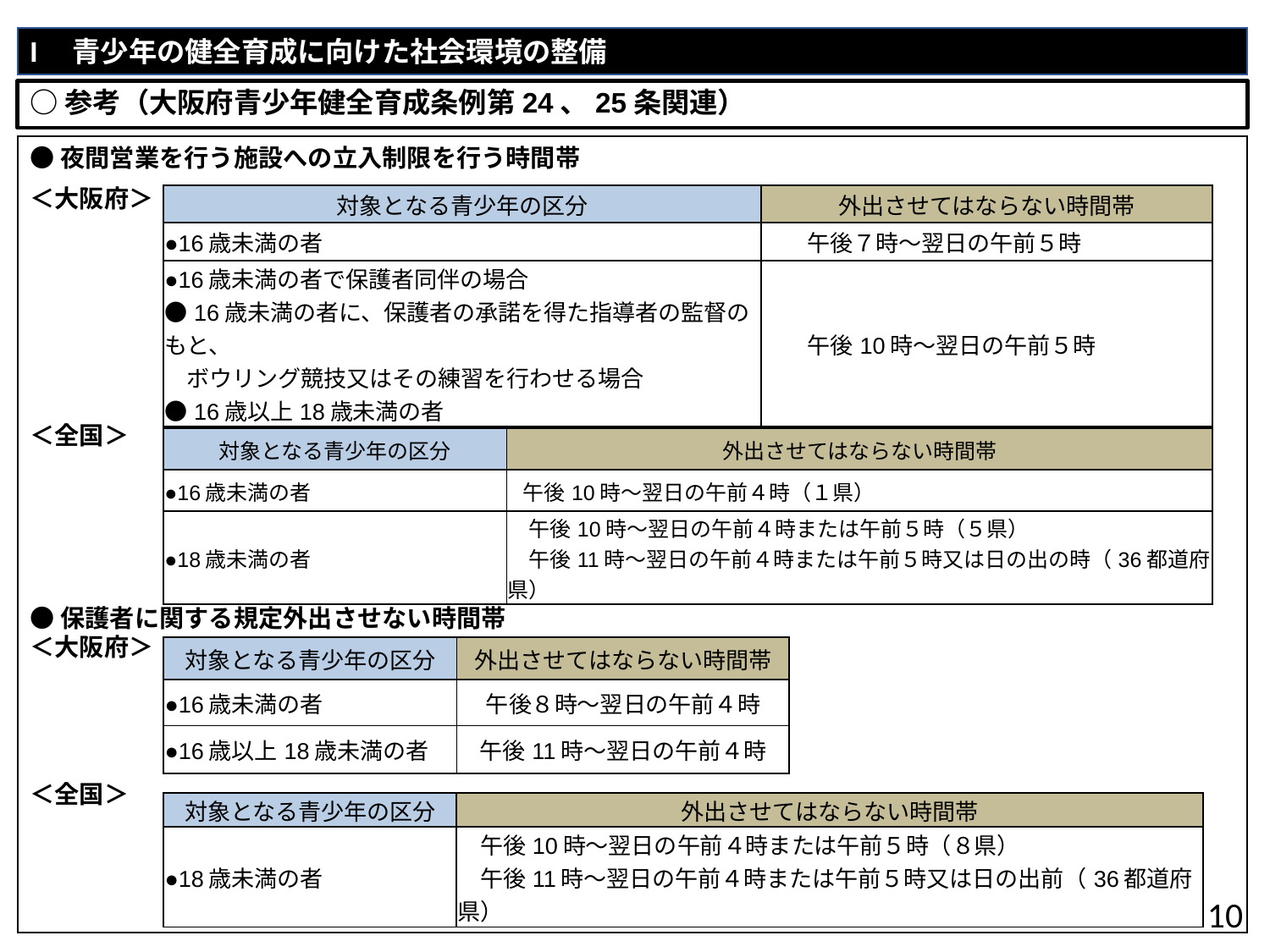

I　青少年の健全育成に向けた社会環境の整備
# ○参考（大阪府青少年健全育成条例第24、25条関連）
●夜間営業を行う施設への立入制限を行う時間帯

＜大阪府＞

＜全国＞

●保護者に関する規定外出させない時間帯
＜大阪府＞

＜全国＞

| 対象となる青少年の区分 | 外出させてはならない時間帯 |
| --- | --- |
| ●16歳未満の者 | 午後７時～翌日の午前５時 |
| ●16歳未満の者で保護者同伴の場合 ●16歳未満の者に、保護者の承諾を得た指導者の監督のもと、 ボウリング競技又はその練習を行わせる場合 ●16歳以上18歳未満の者 | 午後10時～翌日の午前５時 |

| 対象となる青少年の区分 | 外出させてはならない時間帯 |
| --- | --- |
| ●16歳未満の者 | 午後10時～翌日の午前４時（１県） |
| ●18歳未満の者 | 午後10時～翌日の午前４時または午前５時（５県） 　午後11時～翌日の午前４時または午前５時又は日の出の時（36都道府県） |
| 対象となる青少年の区分 | 外出させてはならない時間帯 |
| --- | --- |
| ●16歳未満の者 | 午後８時～翌日の午前４時 |
| ●16歳以上18歳未満の者 | 午後11時～翌日の午前４時 |
| 対象となる青少年の区分 | 外出させてはならない時間帯 |
| --- | --- |
| ●18歳未満の者 | 午後10時～翌日の午前４時または午前５時（８県） 　午後11時～翌日の午前４時または午前５時又は日の出前（36都道府県） |
10